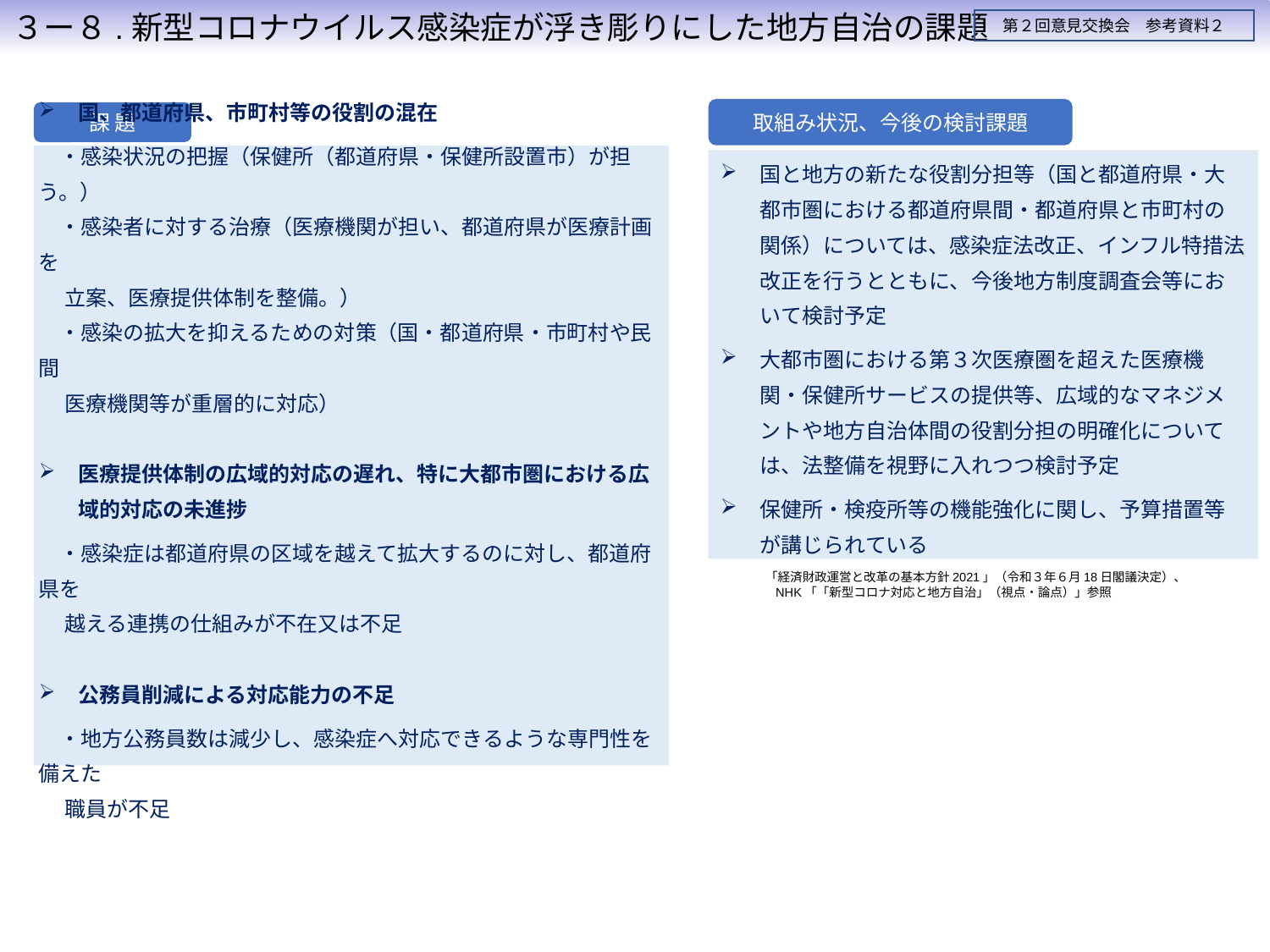

３ー８.新型コロナウイルス感染症が浮き彫りにした地方自治の課題
第２回意見交換会　参考資料２
取組み状況、今後の検討課題
課 題
国、都道府県、市町村等の役割の混在

　・感染状況の把握（保健所（都道府県・保健所設置市）が担う。）
　・感染者に対する治療（医療機関が担い、都道府県が医療計画を
　 立案、医療提供体制を整備。）
　・感染の拡大を抑えるための対策（国・都道府県・市町村や民間
　 医療機関等が重層的に対応）

医療提供体制の広域的対応の遅れ、特に大都市圏における広域的対応の未進捗

　・感染症は都道府県の区域を越えて拡大するのに対し、都道府県を
　 越える連携の仕組みが不在又は不足

公務員削減による対応能力の不足

　・地方公務員数は減少し、感染症へ対応できるような専門性を備えた
　 職員が不足
国と地⽅の新たな役割分担等（国と都道府県・⼤都市圏における都道府県間・都道府県と市町村の関係）については、感染症法改正、インフル特措法改正を行うとともに、今後地⽅制度調査会等において検討予定

大都市圏における第３次医療圏を超えた医療機関・保健所サービスの提供等、広域的なマネジメントや地方自治体間の役割分担の明確化については、法整備を視野に入れつつ検討予定

保健所・検疫所等の機能強化に関し、予算措置等が講じられている
「経済財政運営と改革の基本方針2021」（令和３年６月18日閣議決定）、
   NHK「「新型コロナ対応と地方自治」（視点・論点）」参照